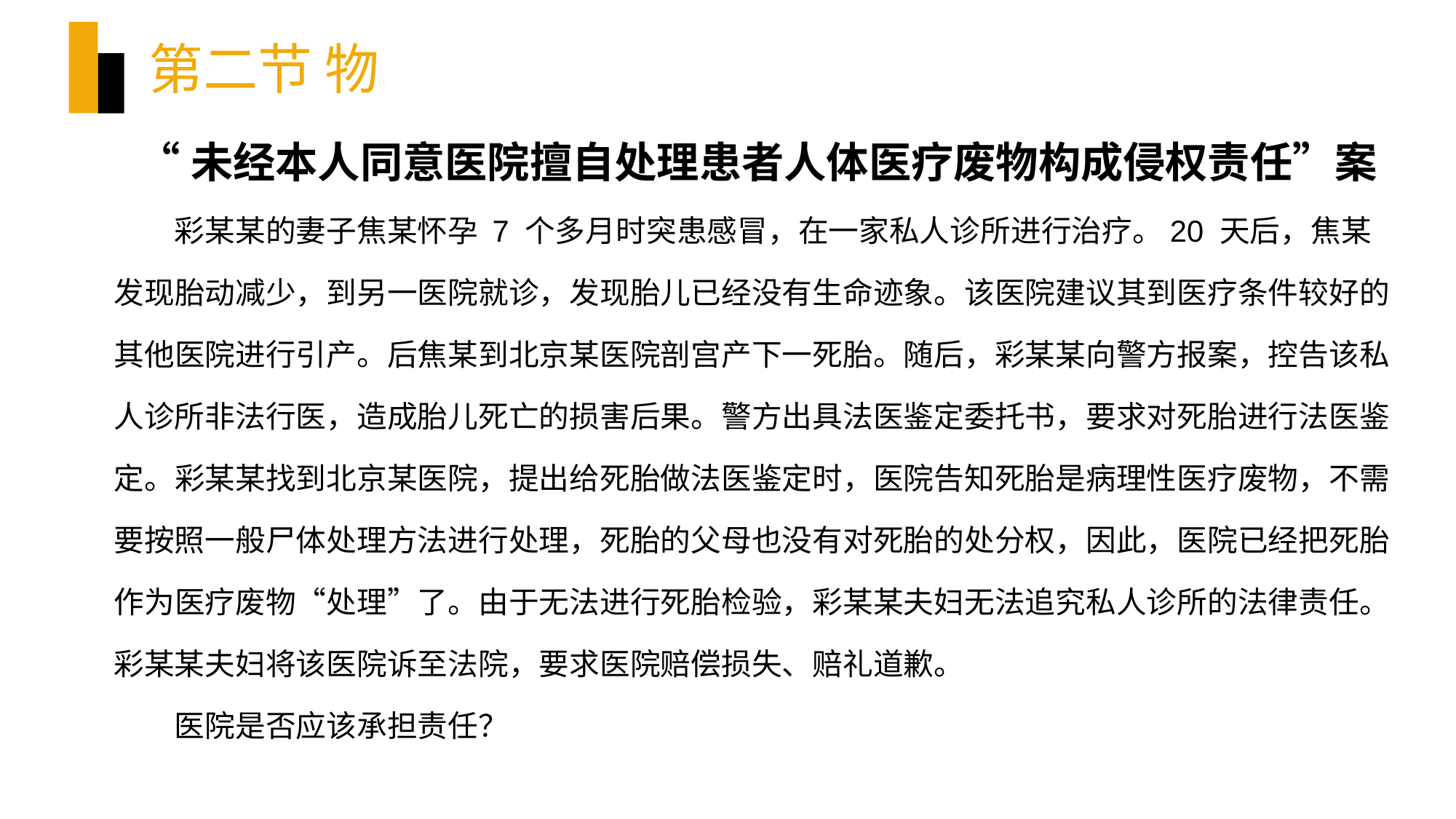

# 第二节 物
“未经本人同意医院擅自处理患者人体医疗废物构成侵权责任”案
彩某某的妻子焦某怀孕 7 个多月时突患感冒，在一家私人诊所进行治疗。20 天后，焦某发现胎动减少，到另一医院就诊，发现胎儿已经没有生命迹象。该医院建议其到医疗条件较好的其他医院进行引产。后焦某到北京某医院剖宫产下一死胎。随后，彩某某向警方报案，控告该私人诊所非法行医，造成胎儿死亡的损害后果。警方出具法医鉴定委托书，要求对死胎进行法医鉴定。彩某某找到北京某医院，提出给死胎做法医鉴定时，医院告知死胎是病理性医疗废物，不需要按照一般尸体处理方法进行处理，死胎的父母也没有对死胎的处分权，因此，医院已经把死胎作为医疗废物“处理”了。由于无法进行死胎检验，彩某某夫妇无法追究私人诊所的法律责任。彩某某夫妇将该医院诉至法院，要求医院赔偿损失、赔礼道歉。
医院是否应该承担责任？